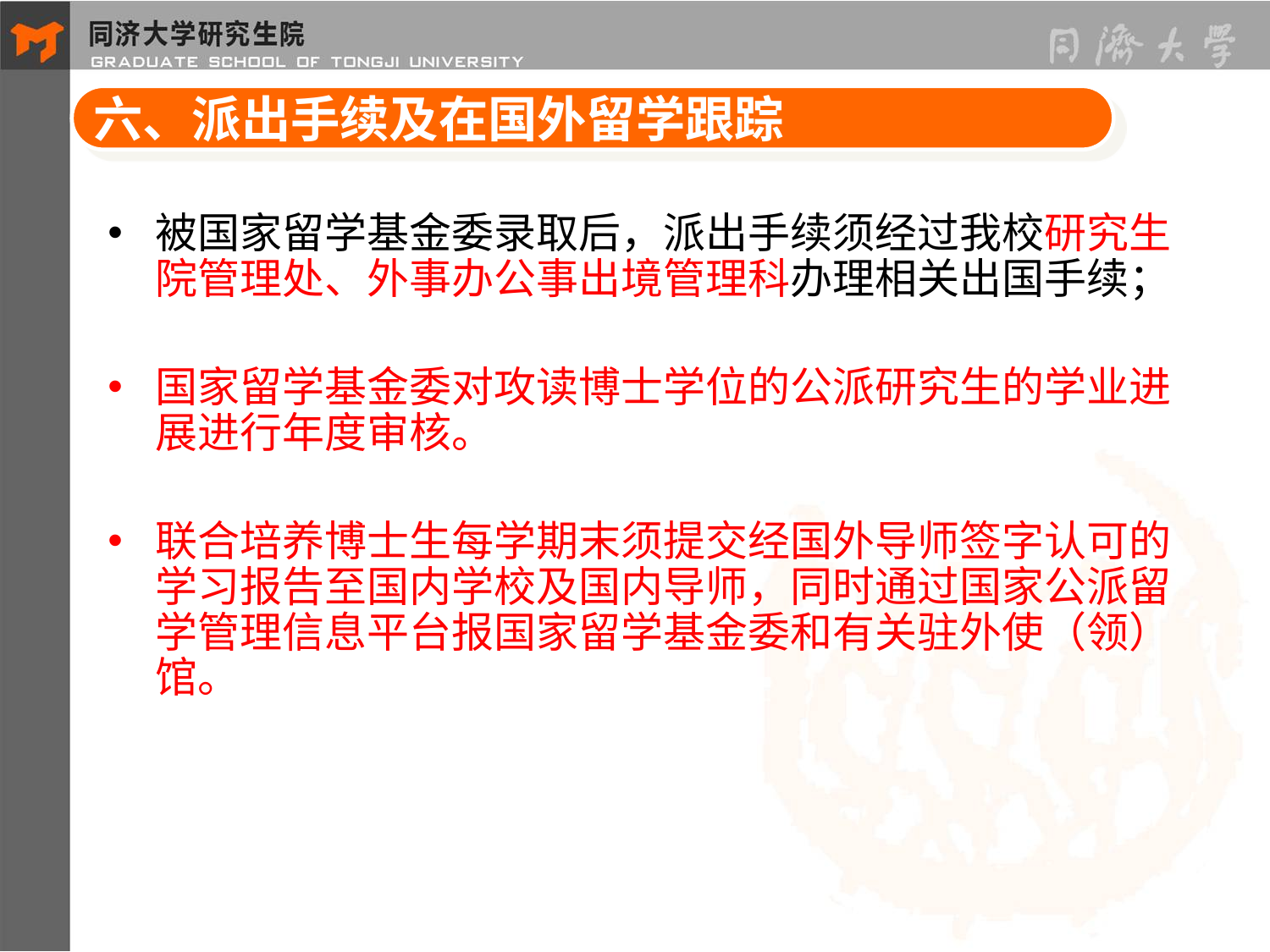

六、派出手续及在国外留学跟踪

被国家留学基金委录取后，派出手续须经过我校研究生院管理处、外事办公事出境管理科办理相关出国手续；

国家留学基金委对攻读博士学位的公派研究生的学业进展进行年度审核。

联合培养博士生每学期末须提交经国外导师签字认可的学习报告至国内学校及国内导师，同时通过国家公派留学管理信息平台报国家留学基金委和有关驻外使（领）馆。

25